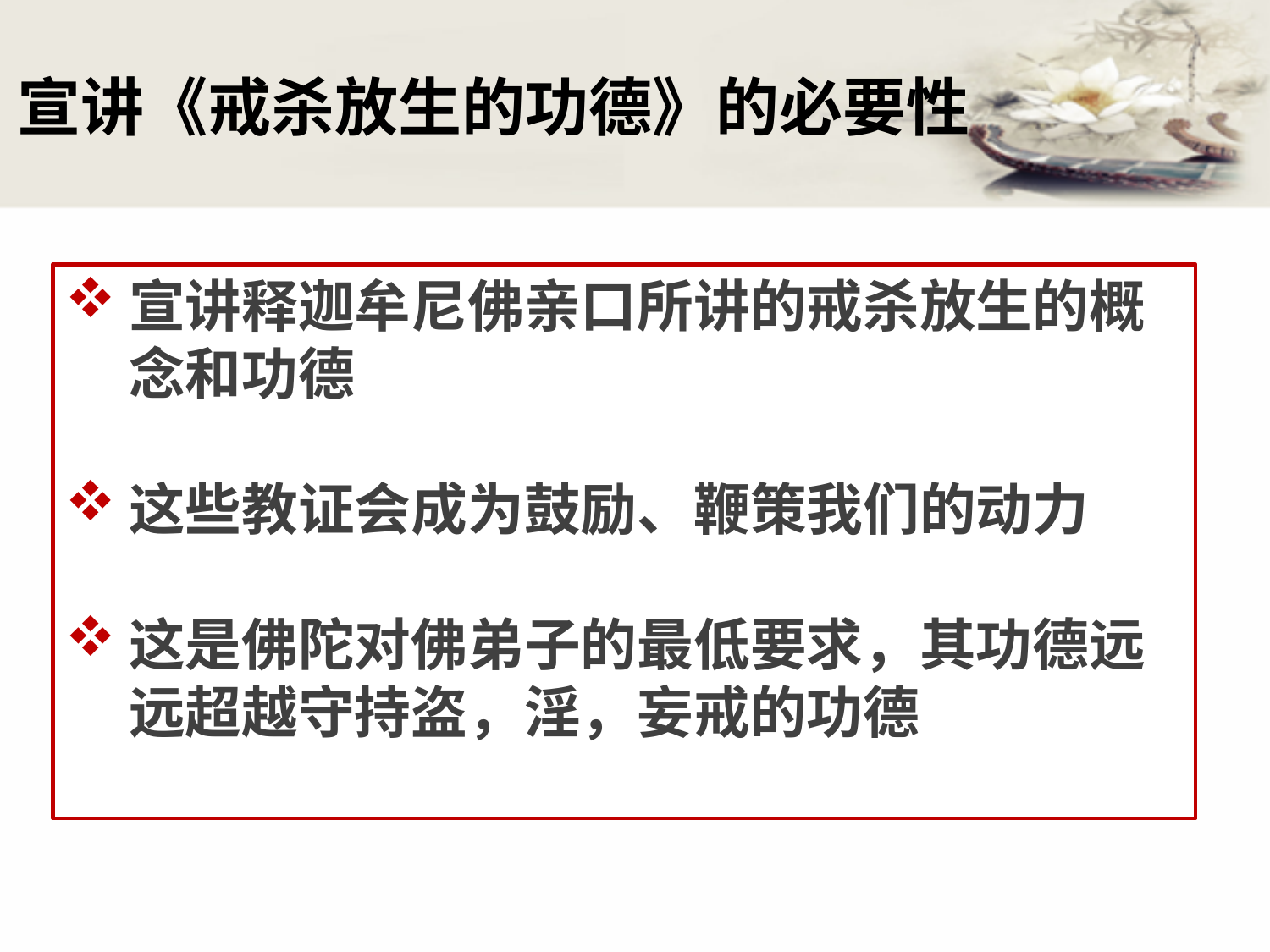

# 宣讲《戒杀放生的功德》的必要性
宣讲释迦牟尼佛亲口所讲的戒杀放生的概念和功德

这些教证会成为鼓励、鞭策我们的动力

这是佛陀对佛弟子的最低要求，其功德远远超越守持盗，淫，妄戒的功德